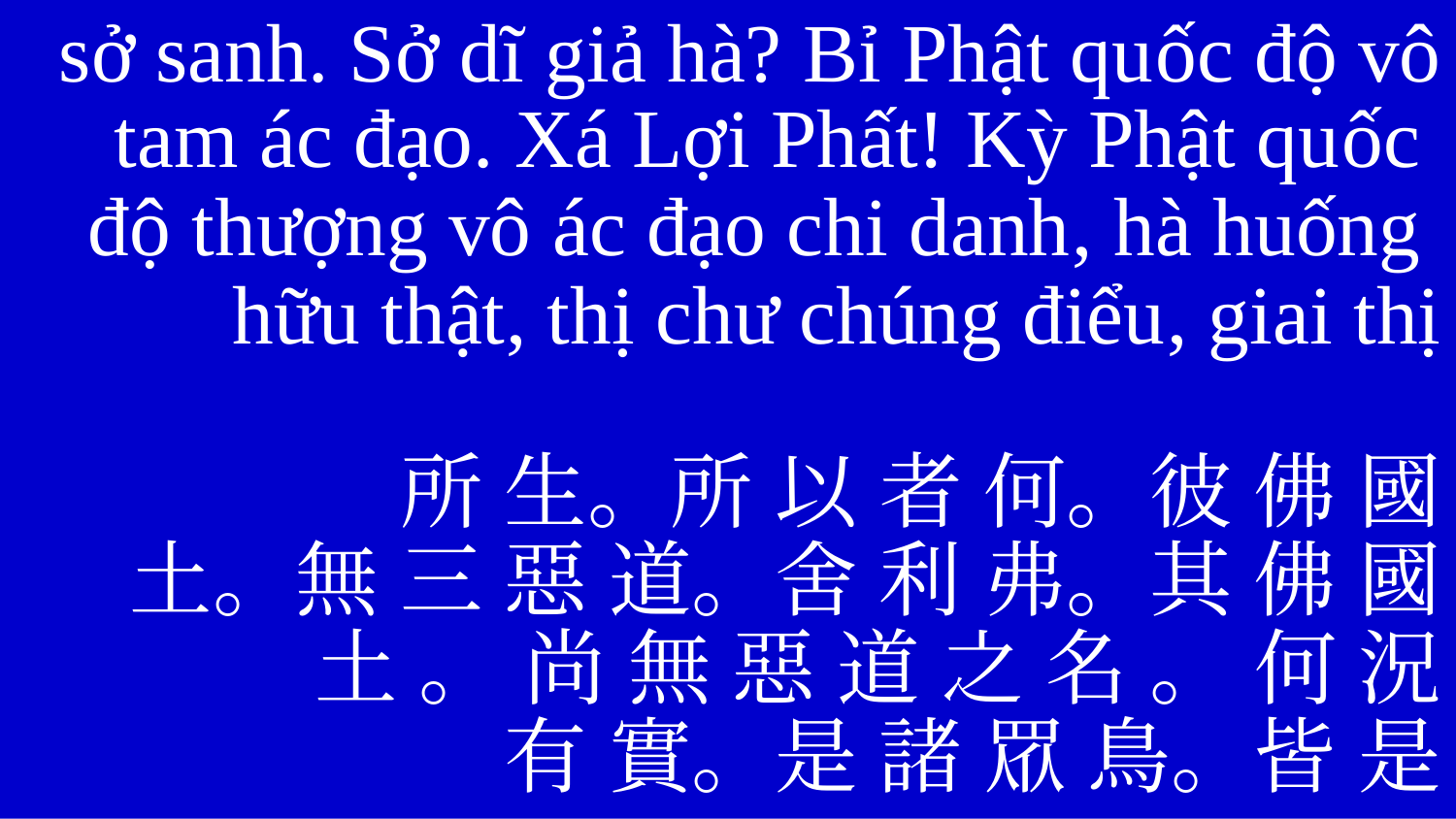

sở sanh. Sở dĩ giả hà? Bỉ Phật quốc độ vô tam ác đạo. Xá Lợi Phất! Kỳ Phật quốc
độ thượng vô ác đạo chi danh, hà huống
hữu thật, thị chư chúng điểu, giai thị

所 生。所 以 者 何。彼 佛 國
土。無 三 惡 道。舍 利 弗。其 佛 國
土 。 尚 無 惡 道 之 名 。 何 況
有 實。是 諸 眾 鳥。皆 是